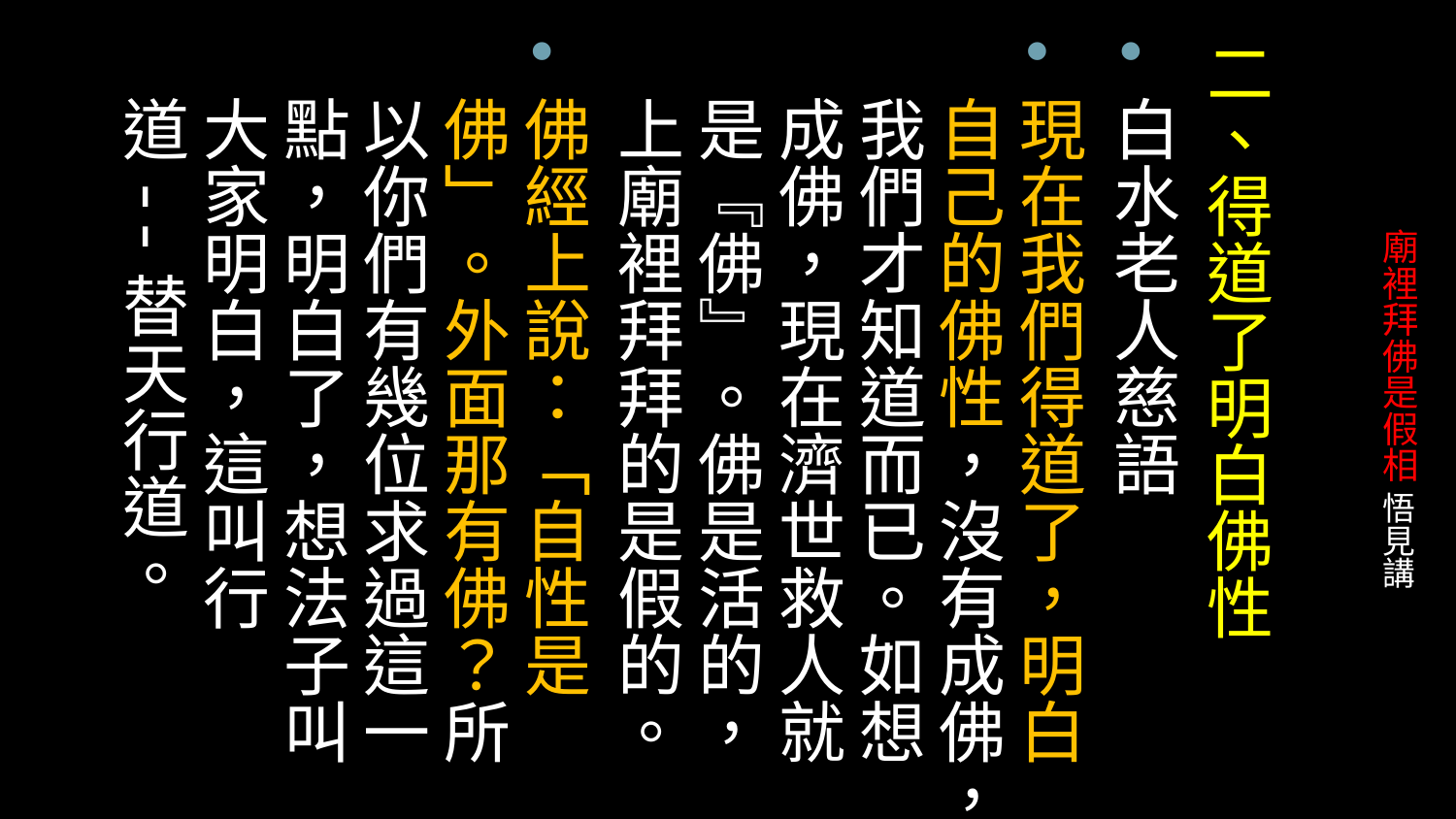

二、得道了明白佛性
白水老人慈語
現在我們得道了，明白自己的佛性，沒有成佛，我們才知道而已。如想成佛，現在濟世救人就是『佛』。佛是活的，上廟裡拜拜的是假的。
佛經上說：「自性是佛」。外面那有佛？所以你們有幾位求過這一點，明白了，想法子叫大家明白，這叫行道--替天行道。

# 廟裡拜佛是假相 悟見講